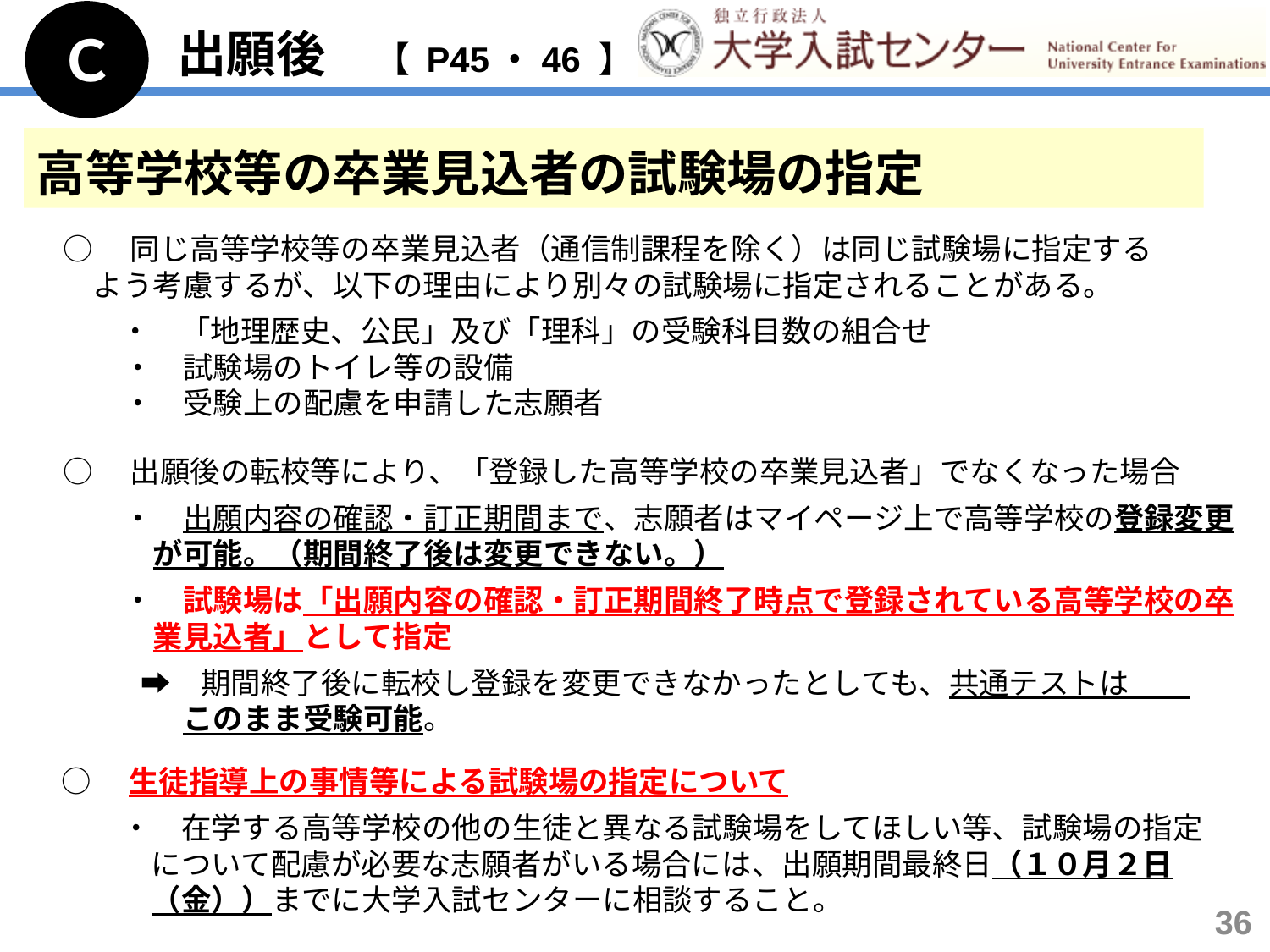

Ｃ
出願後　【 P45・46 】
高等学校等の卒業見込者の試験場の指定
○　同じ高等学校等の卒業見込者（通信制課程を除く）は同じ試験場に指定する
　よう考慮するが、以下の理由により別々の試験場に指定されることがある。
   　・　「地理歴史、公民」及び「理科」の受験科目数の組合せ
　　・　試験場のトイレ等の設備
　　・　受験上の配慮を申請した志願者

○　出願後の転校等により、「登録した高等学校の卒業見込者」でなくなった場合
　　・　出願内容の確認・訂正期間まで、志願者はマイページ上で高等学校の登録変更
　　　が可能。（期間終了後は変更できない。）
　　・　試験場は「出願内容の確認・訂正期間終了時点で登録されている高等学校の卒
　　　業見込者」として指定
      　➡　期間終了後に転校し登録を変更できなかったとしても、共通テストは
　　　　このまま受験可能。
○　生徒指導上の事情等による試験場の指定について
　　・　在学する高等学校の他の生徒と異なる試験場をしてほしい等、試験場の指定
　　　について配慮が必要な志願者がいる場合には、出願期間最終日（１０月２日
　　　（金））までに大学入試センターに相談すること。
36